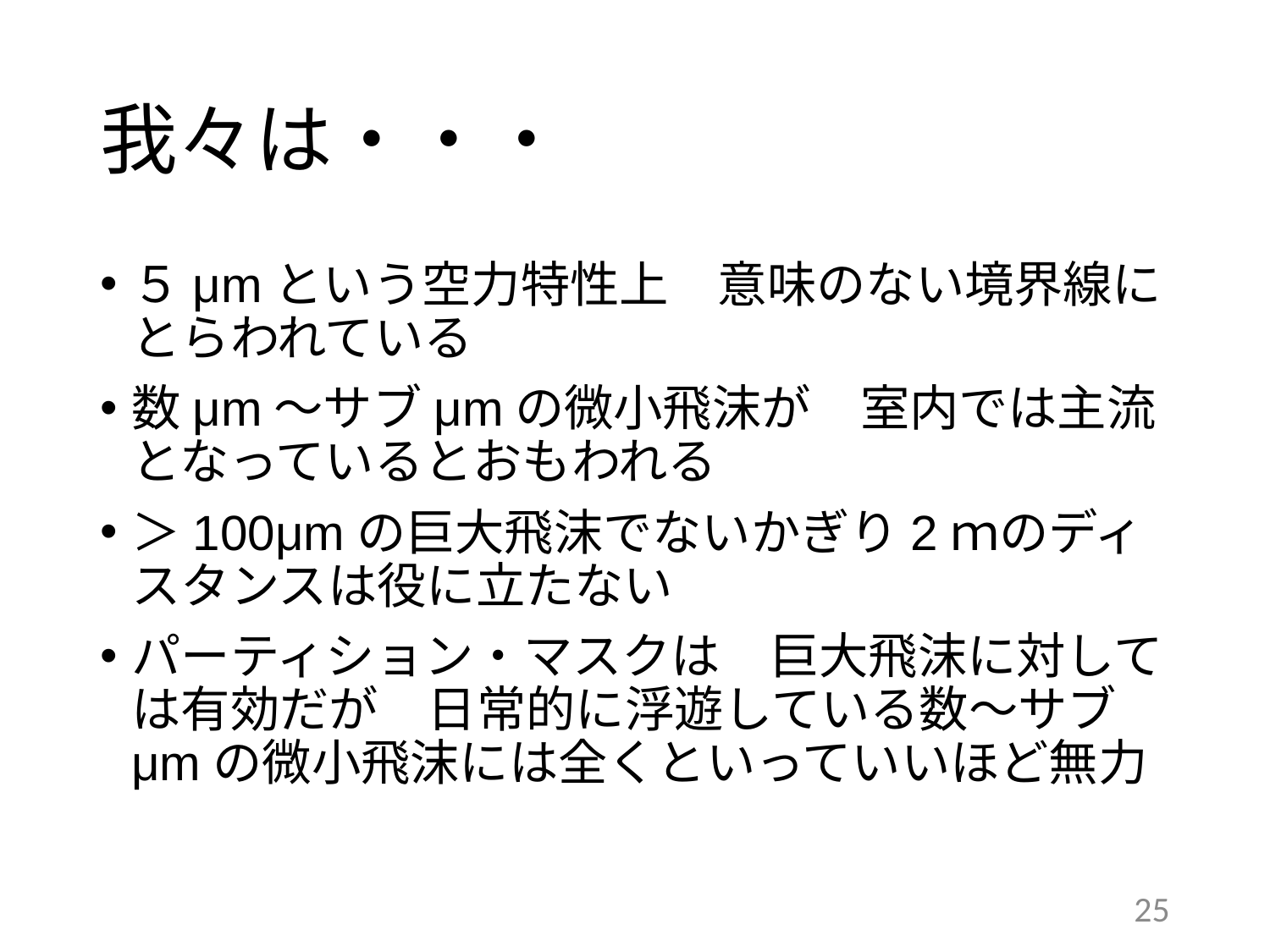

# 我々は・・・
５μmという空力特性上　意味のない境界線にとらわれている
数μm～サブμmの微小飛沫が　室内では主流となっているとおもわれる
＞100μmの巨大飛沫でないかぎり2ｍのディスタンスは役に立たない
パーティション・マスクは　巨大飛沫に対しては有効だが　日常的に浮遊している数～サブμmの微小飛沫には全くといっていいほど無力
25